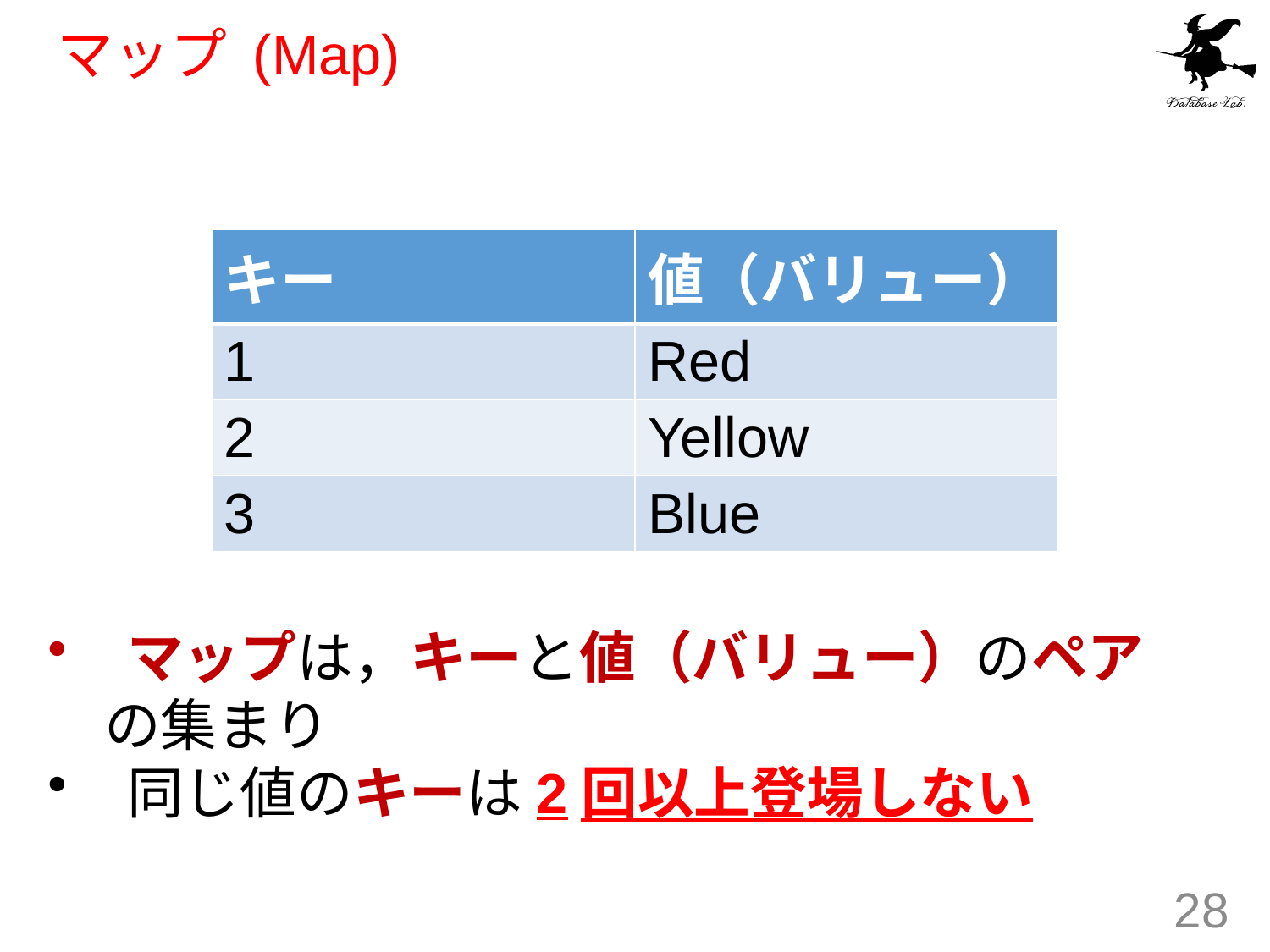

# マップ (Map)
| キー | 値（バリュー） |
| --- | --- |
| 1 | Red |
| 2 | Yellow |
| 3 | Blue |
マップは，キーと値（バリュー）のペア
　の集まり
同じ値のキーは2回以上登場しない
28